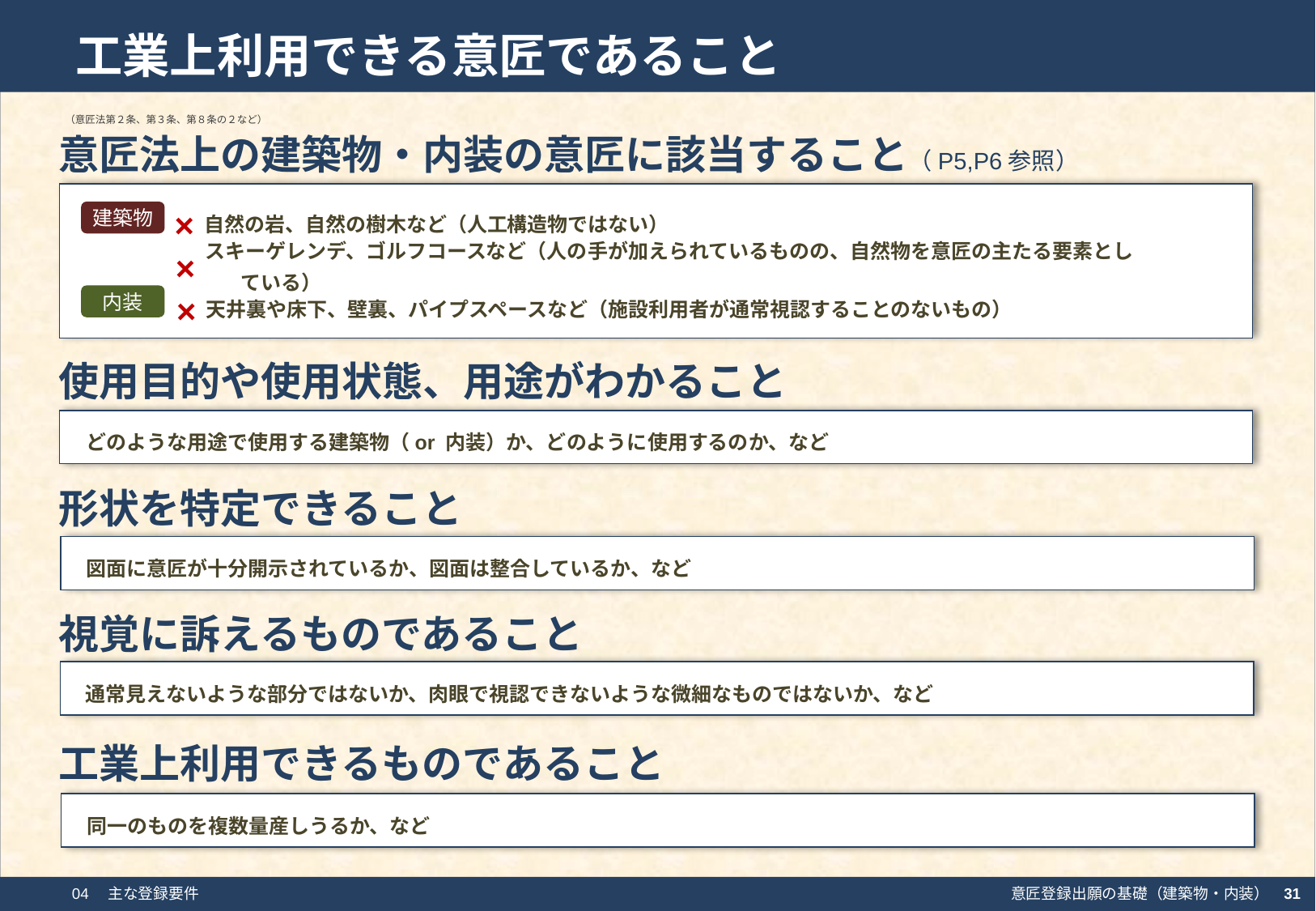

工業上利用できる意匠であること
（意匠法第２条、第３条、第８条の２など）
意匠法上の建築物・内装の意匠に該当すること（P5,P6参照）

×
自然の岩、自然の樹木など（人工構造物ではない）
建築物
×
スキーゲレンデ、ゴルフコースなど（人の手が加えられているものの、自然物を意匠の主たる要素としている）
×
天井裏や床下、壁裏、パイプスペースなど（施設利用者が通常視認することのないもの）
内装
使用目的や使用状態、用途がわかること

どのような用途で使用する建築物（or 内装）か、どのように使用するのか、など
形状を特定できること

図面に意匠が十分開示されているか、図面は整合しているか、など
視覚に訴えるものであること

通常見えないような部分ではないか、肉眼で視認できないような微細なものではないか、など
工業上利用できるものであること

同一のものを複数量産しうるか、など

31
04　主な登録要件
意匠登録出願の基礎（建築物・内装）